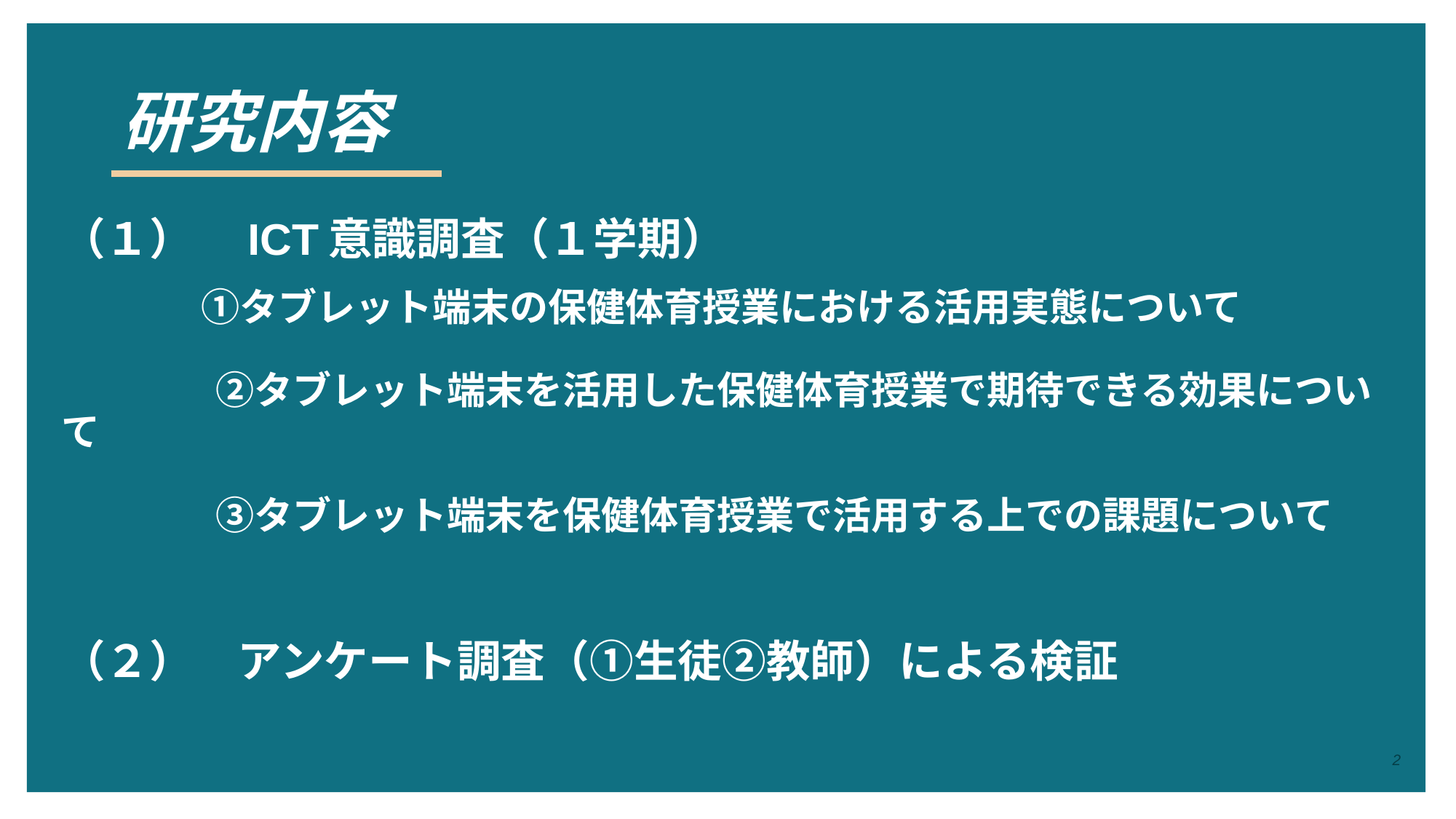

# 研究内容

（１）　ICT意識調査（１学期）

　　　　 ①タブレット端末の保健体育授業における活用実態について

　　　　②タブレット端末を活用した保健体育授業で期待できる効果について

　　　　③タブレット端末を保健体育授業で活用する上での課題について

（２）　アンケート調査（①生徒②教師）による検証
2